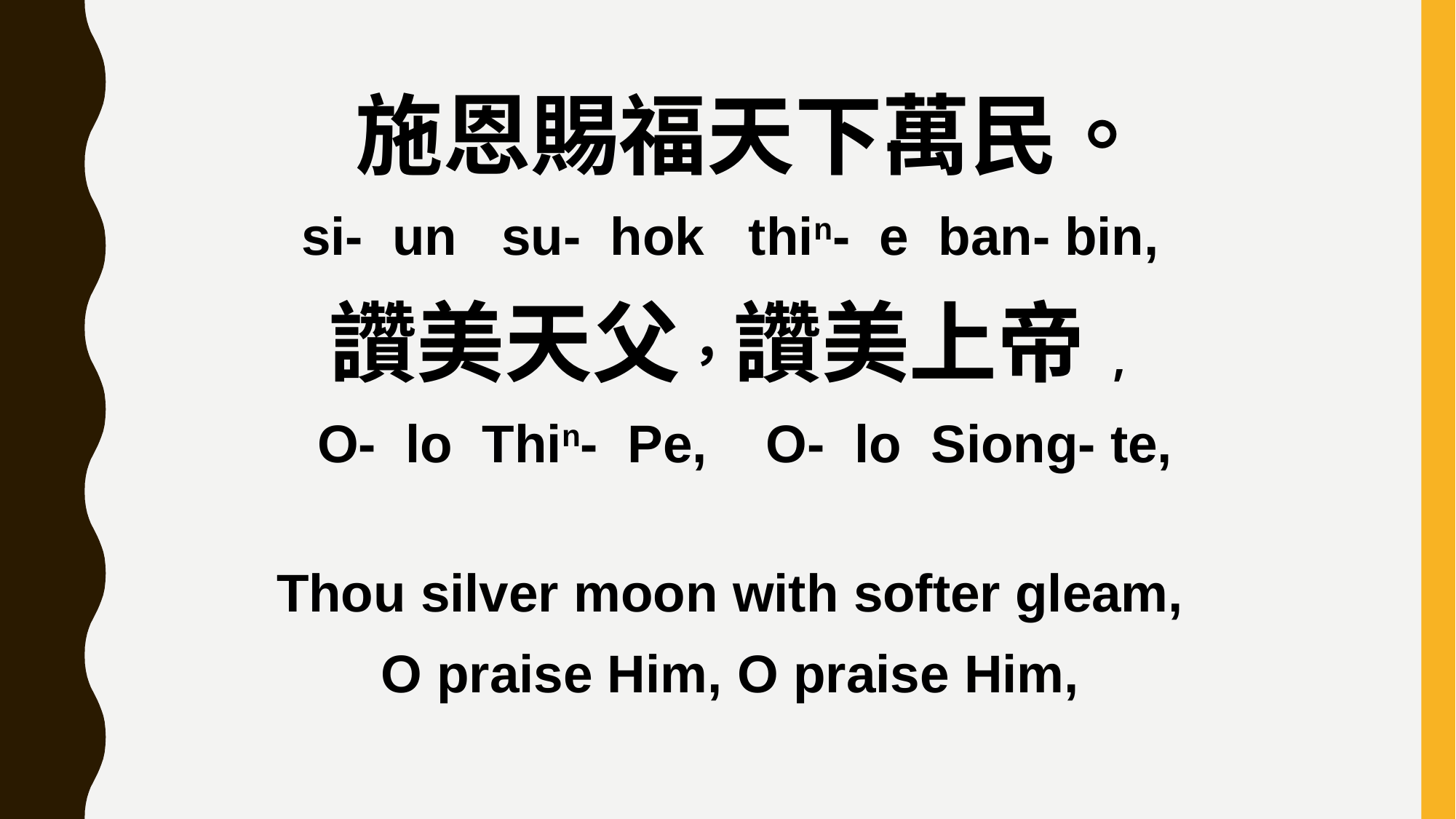

施恩賜福天下萬民。
si-  un   su-  hok   thin-  e  ban- bin,
讚美天父，讚美上帝,
  O-  lo  Thin-  Pe,    O-  lo  Siong- te,

Thou silver moon with softer gleam,
O praise Him, O praise Him,